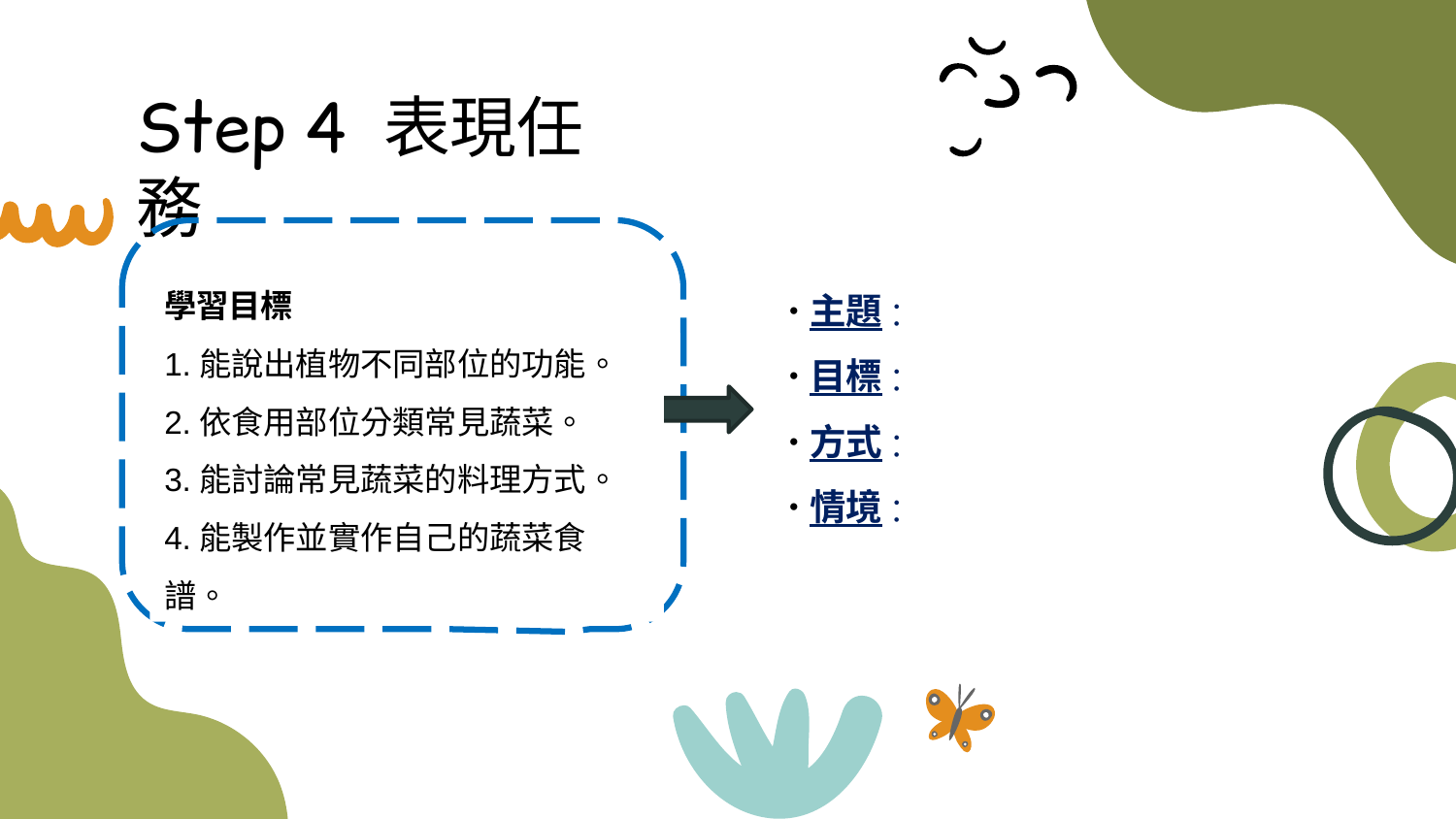

Step 4 表現任務

學習目標
1.能說出植物不同部位的功能。
2.依食用部位分類常見蔬菜。
3.能討論常見蔬菜的料理方式。
4.能製作並實作自己的蔬菜食譜。
•主題:
•目標:
•方式:
•情境: